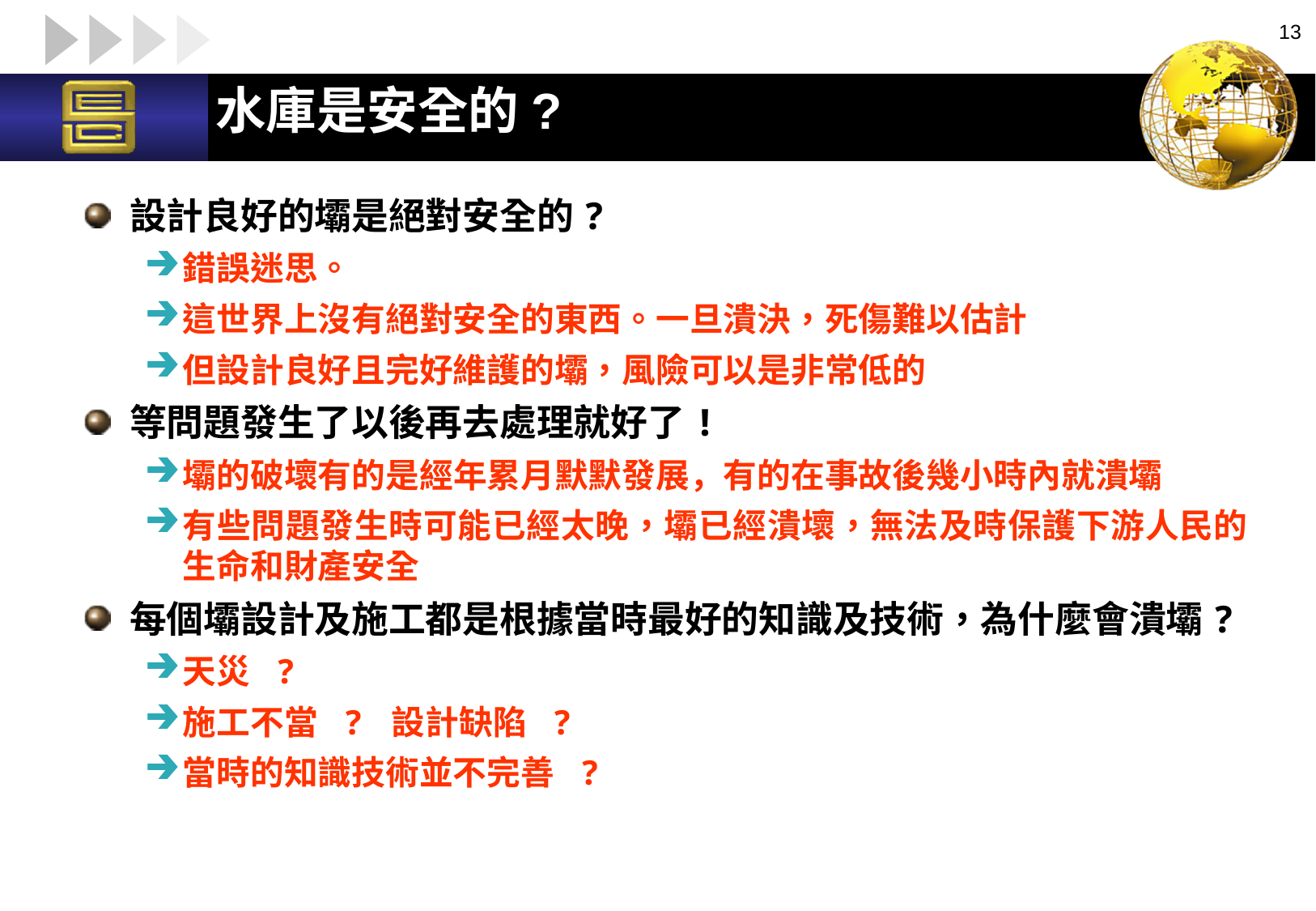

13
# 水庫是安全的?
設計良好的壩是絕對安全的?
錯誤迷思。
這世界上沒有絕對安全的東西。一旦潰決，死傷難以估計
但設計良好且完好維護的壩，風險可以是非常低的
等問題發生了以後再去處理就好了!
壩的破壞有的是經年累月默默發展，有的在事故後幾小時內就潰壩
有些問題發生時可能已經太晚，壩已經潰壞，無法及時保護下游人民的生命和財產安全
每個壩設計及施工都是根據當時最好的知識及技術，為什麼會潰壩?
天災 ?
施工不當 ? 設計缺陷 ?
當時的知識技術並不完善 ?